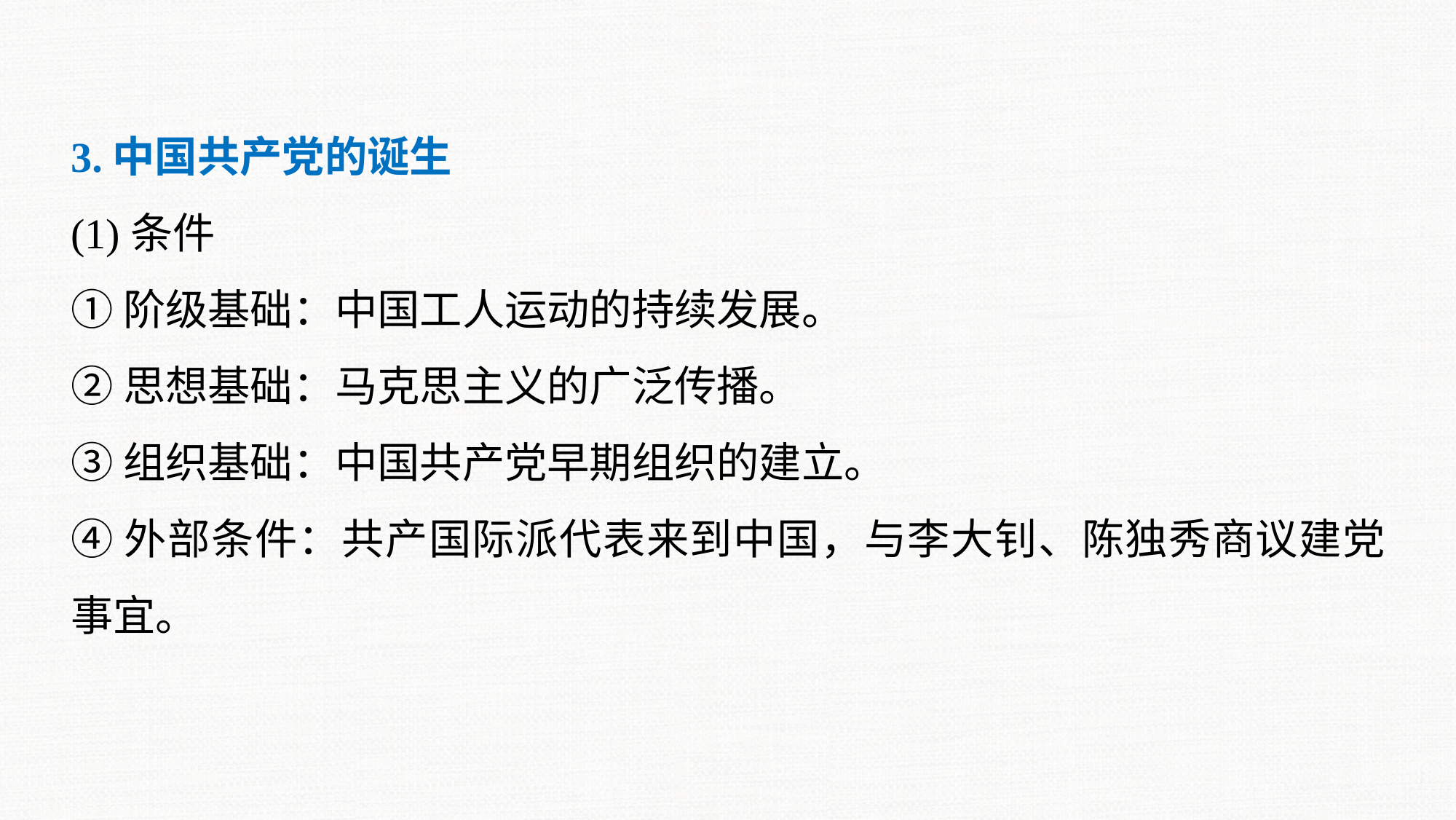

3.中国共产党的诞生
(1)条件
①阶级基础：中国工人运动的持续发展。
②思想基础：马克思主义的广泛传播。
③组织基础：中国共产党早期组织的建立。
④外部条件：共产国际派代表来到中国，与李大钊、陈独秀商议建党事宜。